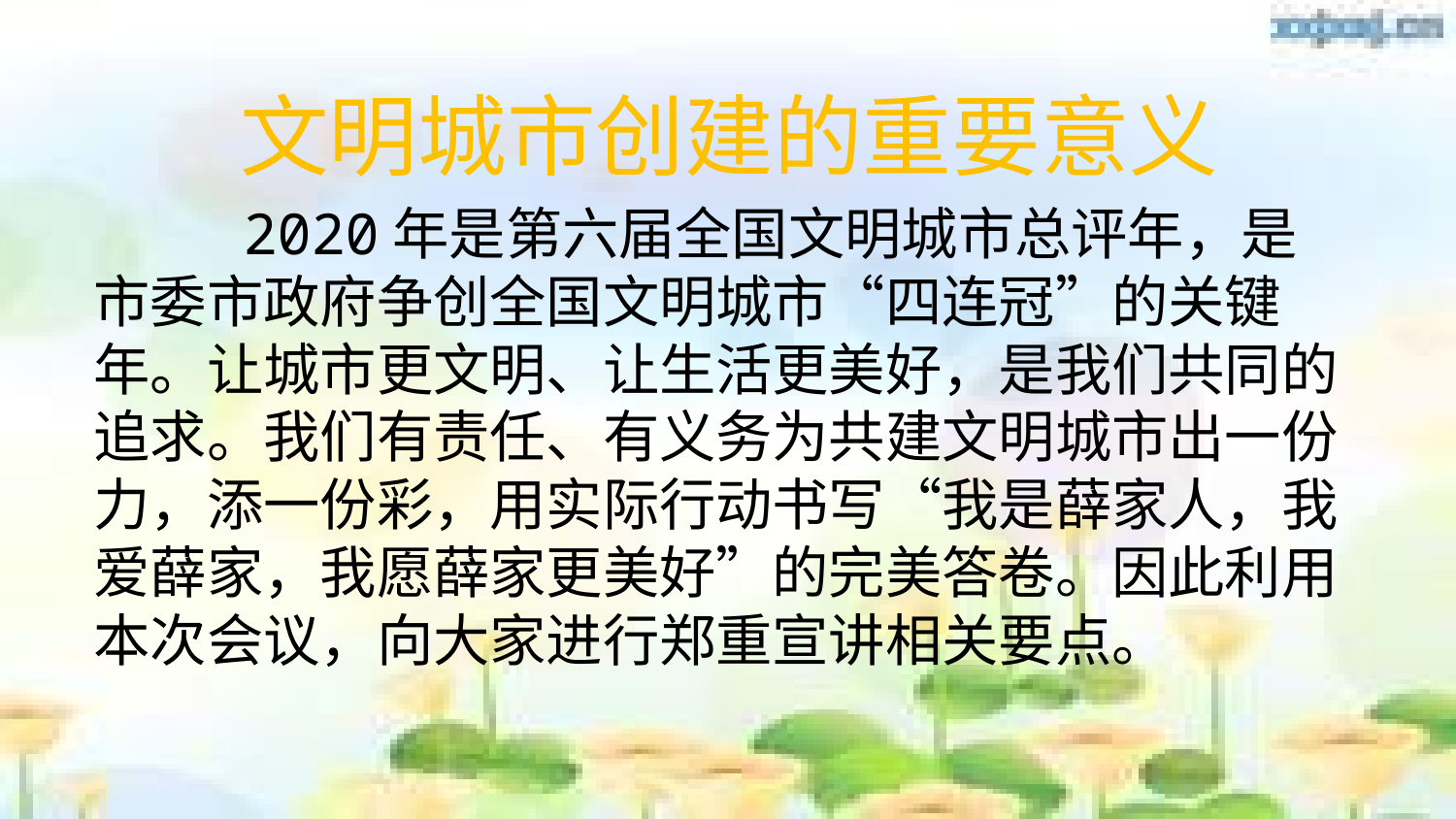

# 文明城市创建的重要意义
      2020年是第六届全国文明城市总评年，是市委市政府争创全国文明城市“四连冠”的关键年。让城市更文明、让生活更美好，是我们共同的追求。我们有责任、有义务为共建文明城市出一份力，添一份彩，用实际行动书写“我是薛家人，我爱薛家，我愿薛家更美好”的完美答卷。因此利用本次会议，向大家进行郑重宣讲相关要点。